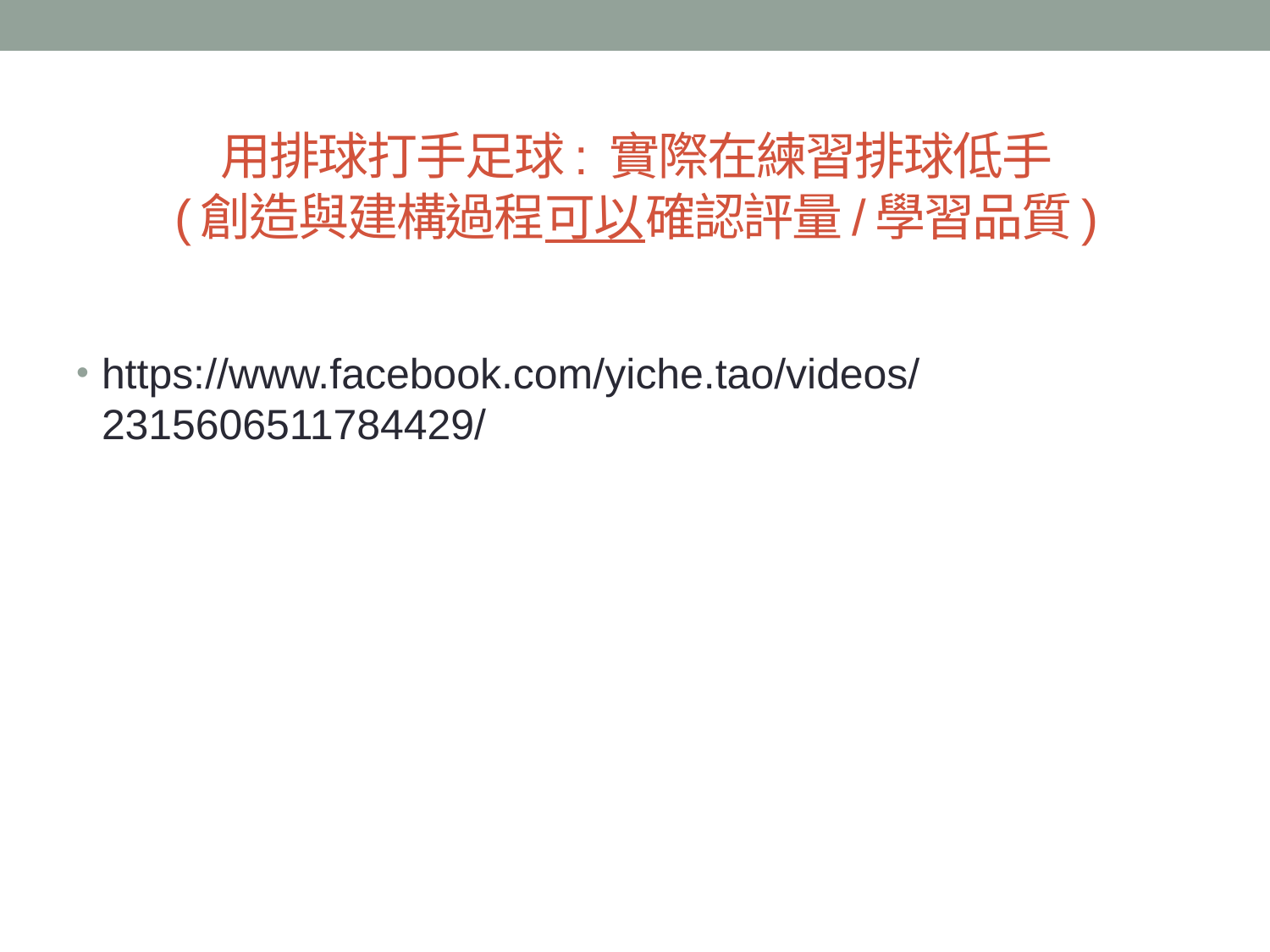

# 用排球打手足球: 實際在練習排球低手 (創造與建構過程可以確認評量/學習品質)

https://www.facebook.com/yiche.tao/videos/2315606511784429/